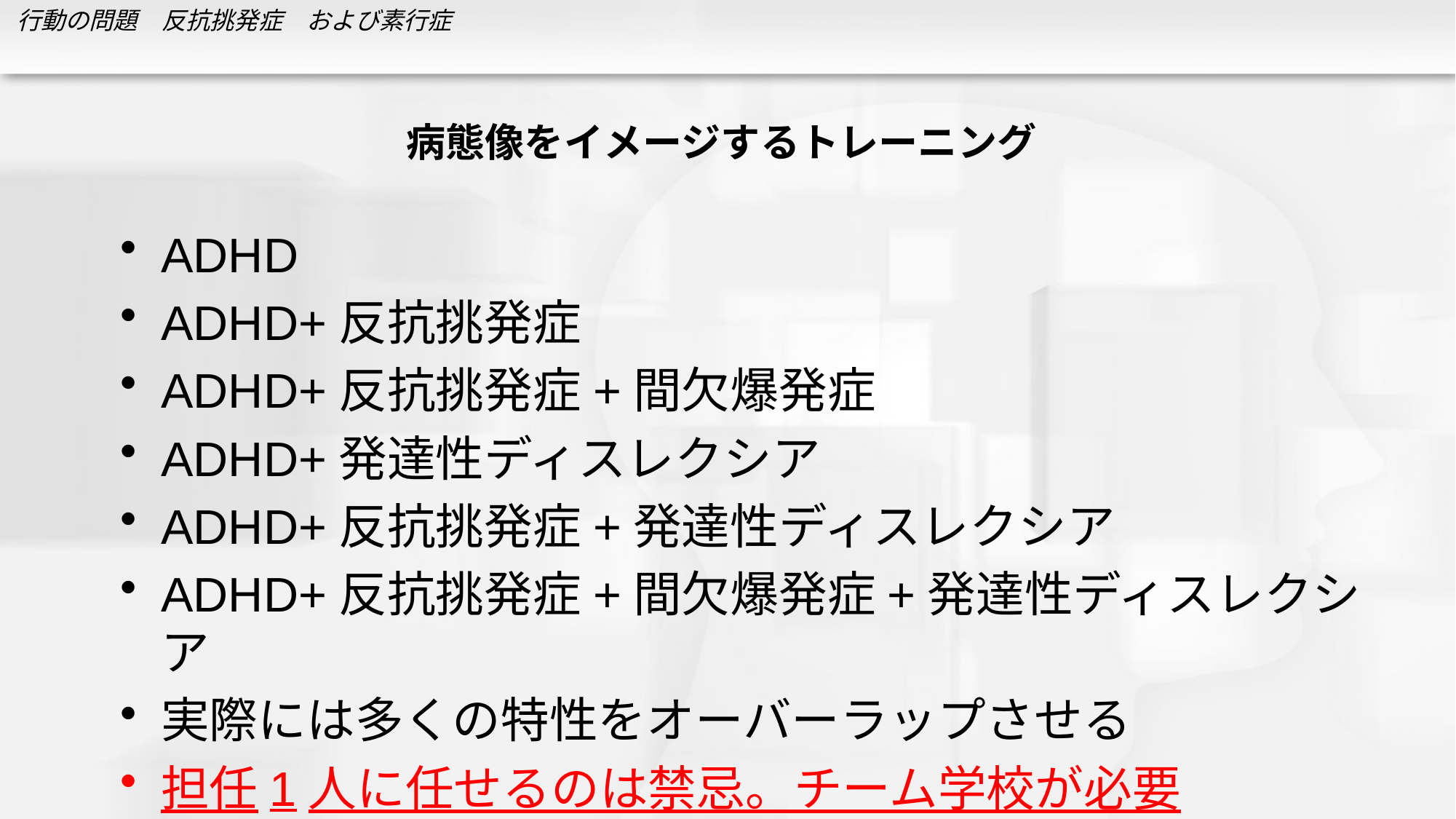

# 病態像をイメージするトレーニング
ADHD
ADHD+反抗挑発症
ADHD+反抗挑発症+間欠爆発症
ADHD+発達性ディスレクシア
ADHD+反抗挑発症+発達性ディスレクシア
ADHD+反抗挑発症+間欠爆発症+発達性ディスレクシア
実際には多くの特性をオーバーラップさせる
担任1人に任せるのは禁忌。チーム学校が必要